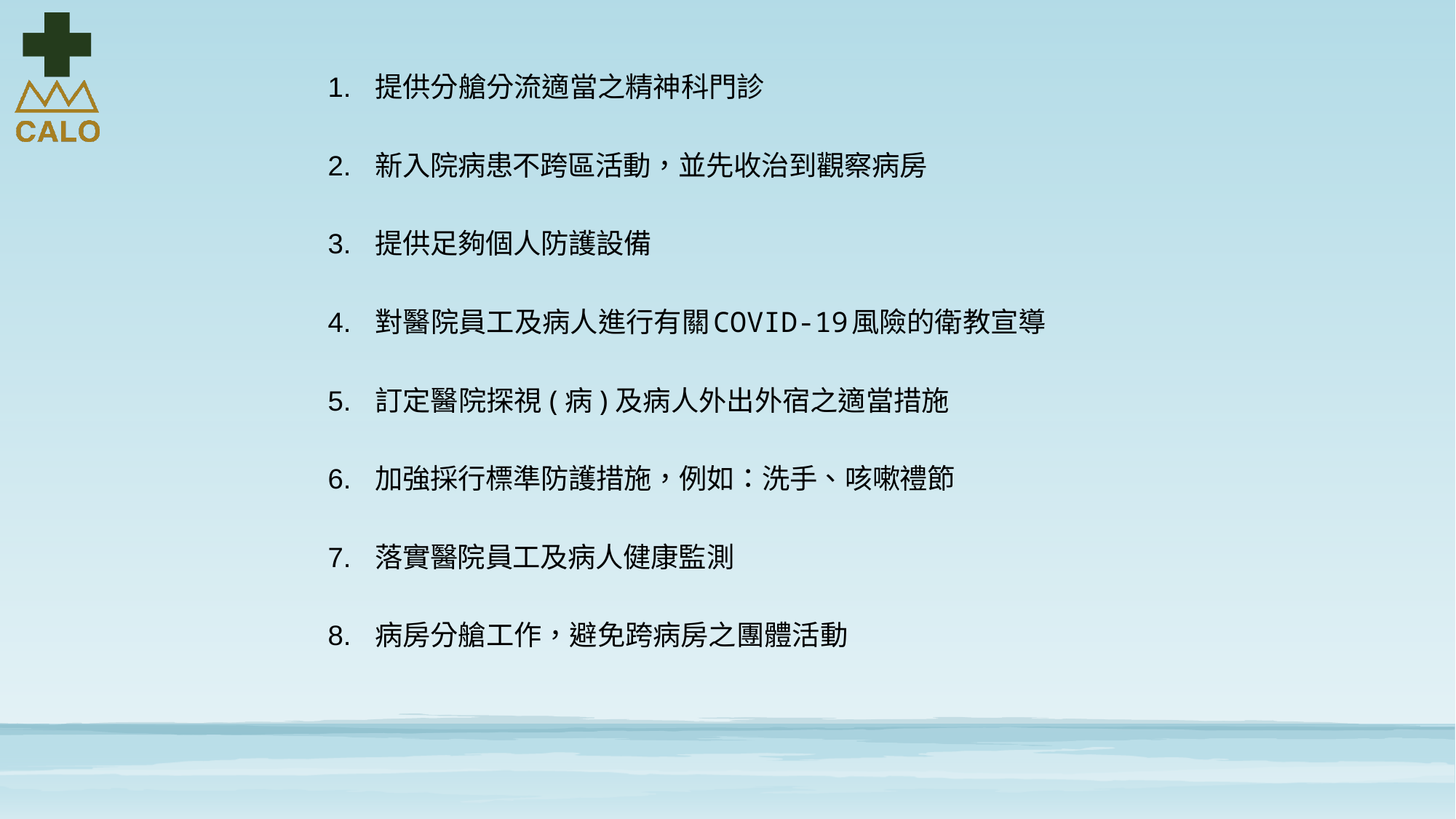

#
提供分艙分流適當之精神科門診
新入院病患不跨區活動，並先收治到觀察病房
提供足夠個人防護設備
對醫院員工及病人進行有關COVID-19風險的衛教宣導
訂定醫院探視(病)及病人外出外宿之適當措施
加強採行標準防護措施，例如：洗手、咳嗽禮節
落實醫院員工及病人健康監測
病房分艙工作，避免跨病房之團體活動